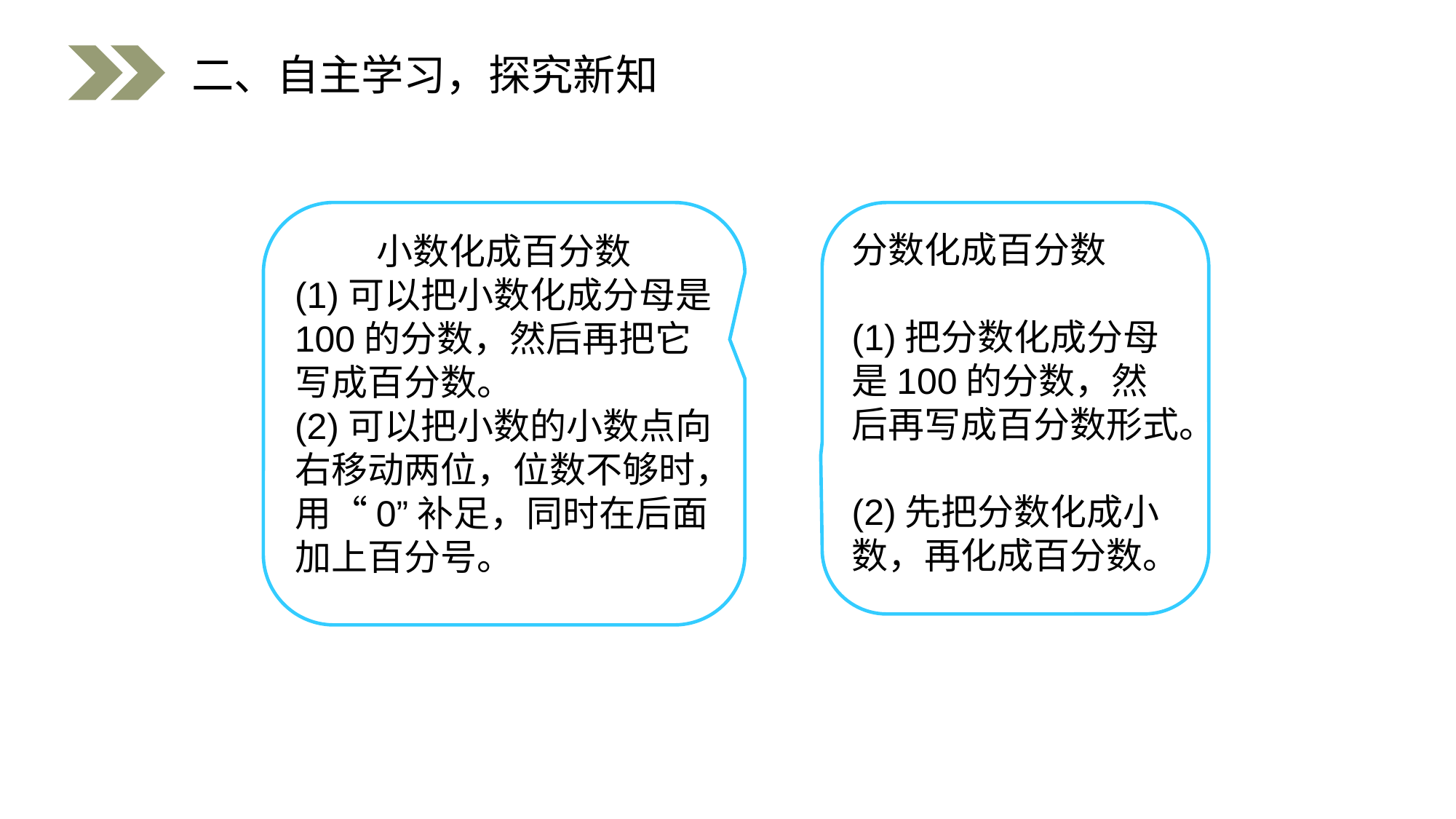

二、自主学习，探究新知
小数化成百分数
(1)可以把小数化成分母是100的分数，然后再把它写成百分数。
(2)可以把小数的小数点向右移动两位，位数不够时，用“0”补足，同时在后面加上百分号。
分数化成百分数

(1)把分数化成分母是100的分数，然后再写成百分数形式。

(2)先把分数化成小数，再化成百分数。